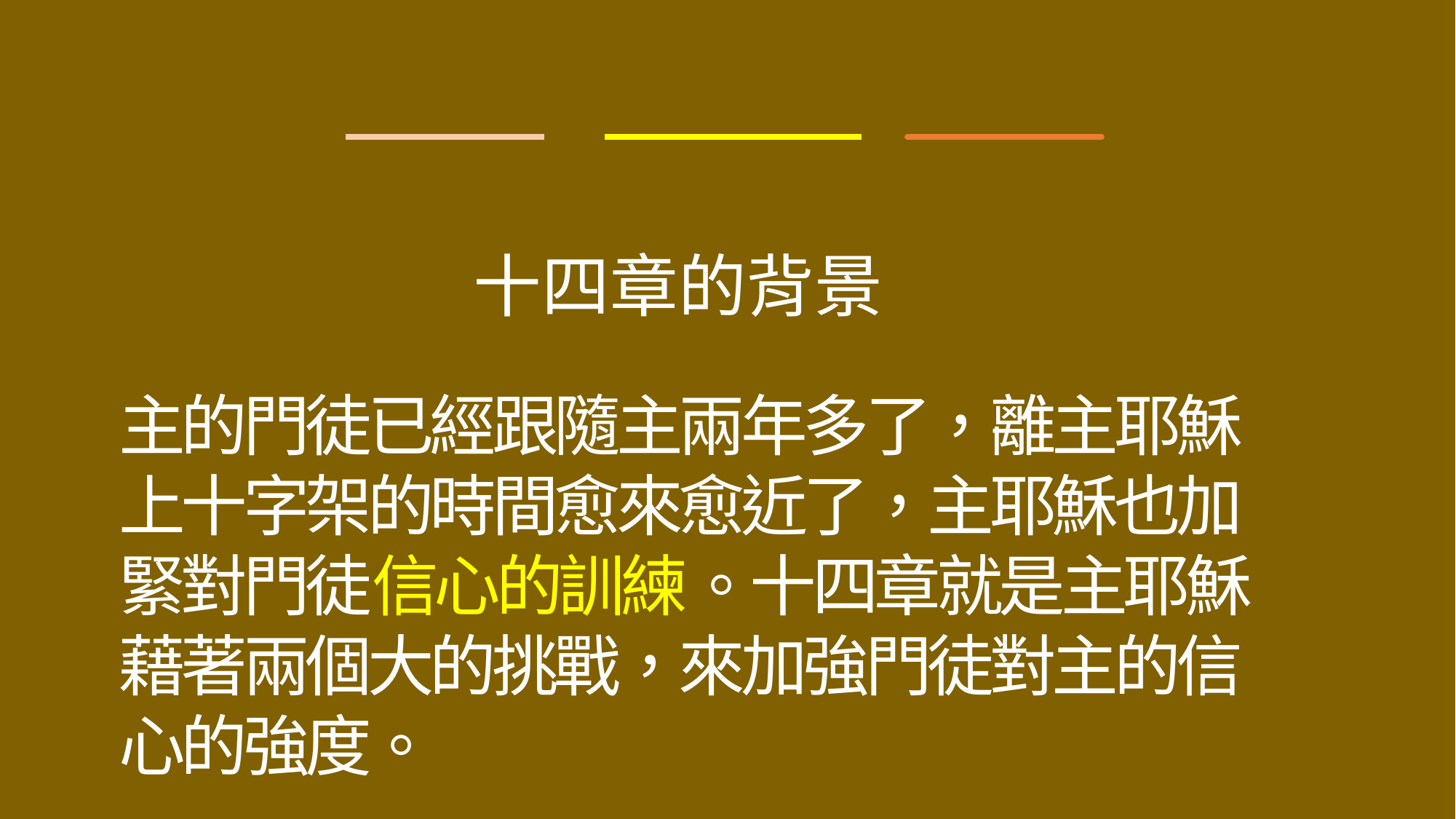

十四章的背景

主的門徒已經跟隨主兩年多了，離主耶穌上十字架的時間愈來愈近了，主耶穌也加緊對門徒信心的訓練。十四章就是主耶穌藉著兩個大的挑戰，來加強門徒對主的信心的強度。